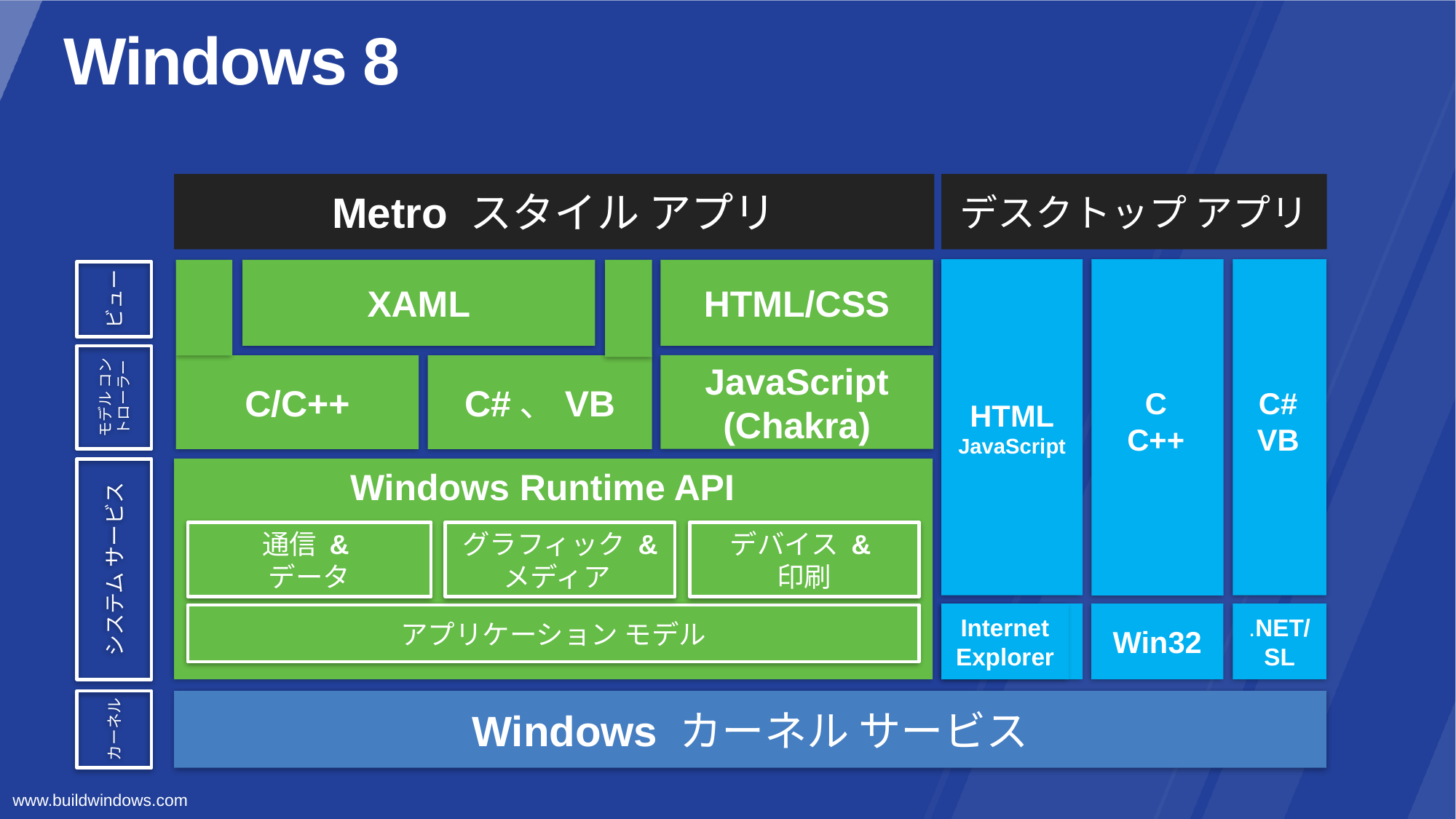

# Windows 8
Metro スタイル アプリ
デスクトップ アプリ

HTML
JavaScript

HTML/CSS

XAML

ビュー
JavaScript
(Chakra)
C/C++
C#、VB
モデル コントローラー
C
C++
C#
VB

Windows Runtime API
デバイス &
印刷
通信 &
データ
グラフィック & メディア
システム サービス
.NET/SL
Internet Explorer
Internet Explorer
Win32
アプリケーション モデル
Windows カーネル サービス
カーネル